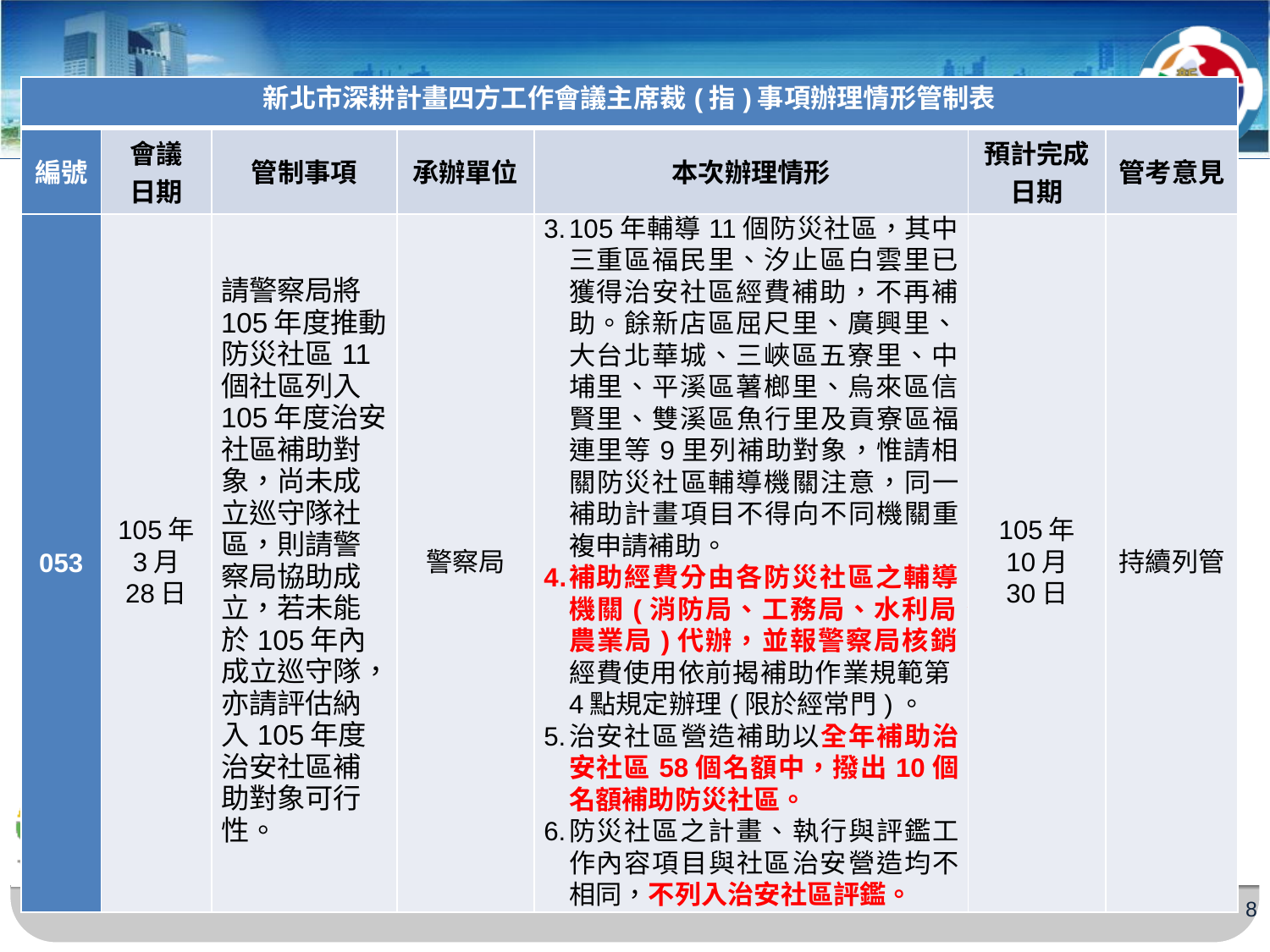

| 新北市深耕計畫四方工作會議主席裁(指)事項辦理情形管制表 |  |  |  |  |  |  |
| --- | --- | --- | --- | --- | --- | --- |
| 編號 | 會議 日期 | 管制事項 | 承辦單位 | 本次辦理情形 | 預計完成日期 | 管考意見 |
| 053 | 105年 3月 28日 | 請警察局將105年度推動防災社區11個社區列入105年度治安社區補助對象，尚未成立巡守隊社區，則請警察局協助成立，若未能於105年內成立巡守隊，亦請評估納入105年度治安社區補助對象可行性。 | 警察局 | 105年輔導11個防災社區，其中三重區福民里、汐止區白雲里已獲得治安社區經費補助，不再補助。餘新店區屈尺里、廣興里、大台北華城、三峽區五寮里、中埔里、平溪區薯榔里、烏來區信賢里、雙溪區魚行里及貢寮區福連里等9里列補助對象，惟請相關防災社區輔導機關注意，同一補助計畫項目不得向不同機關重複申請補助。 補助經費分由各防災社區之輔導機關(消防局、工務局、水利局、農業局)代辦，並報警察局核銷。經費使用依前揭補助作業規範第4點規定辦理(限於經常門)。 治安社區營造補助以全年補助治安社區58個名額中，撥出10個名額補助防災社區。 防災社區之計畫、執行與評鑑工作內容項目與社區治安營造均不相同，不列入治安社區評鑑。 | 105年 10月 30日 | 持續列管 |
8